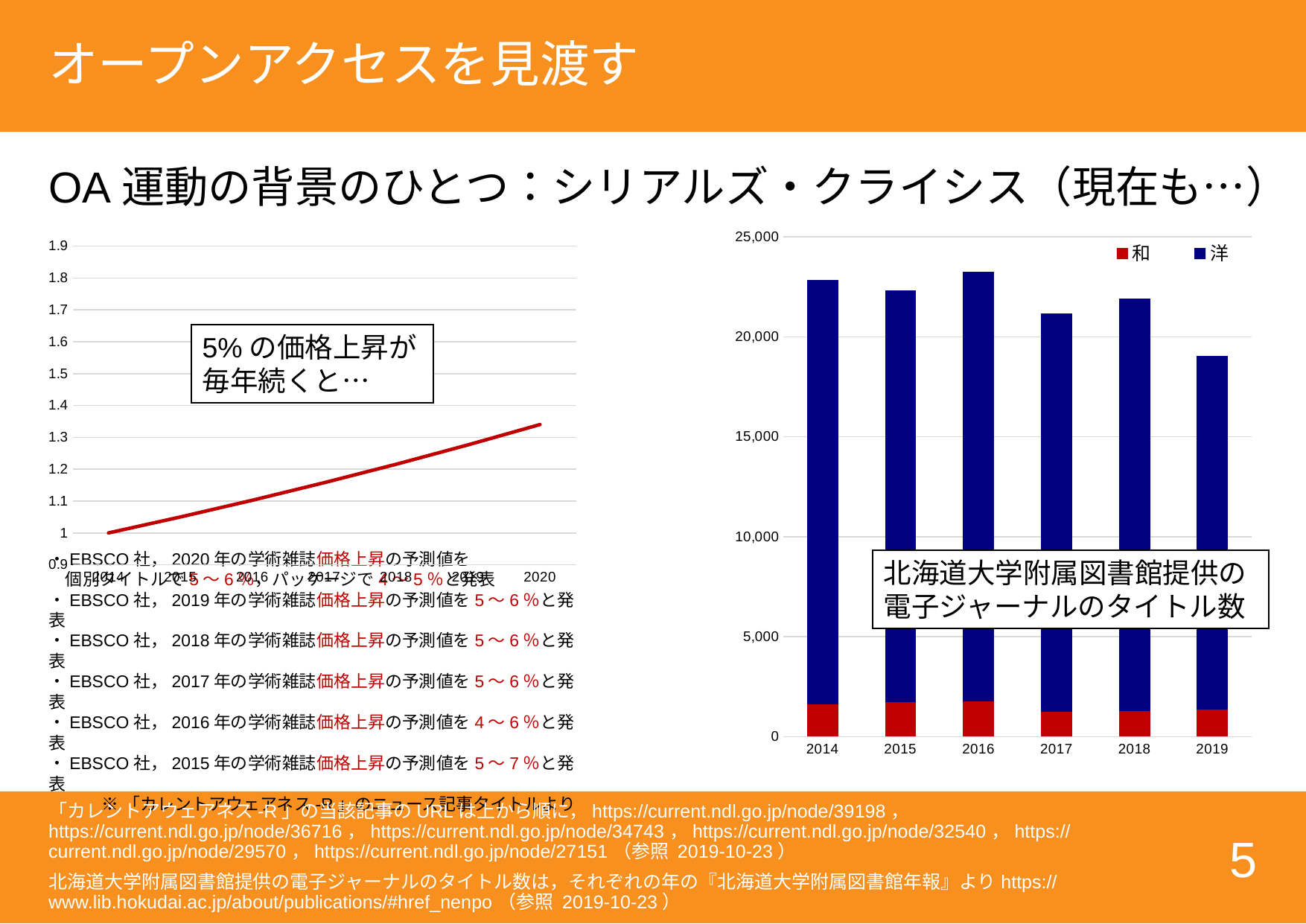

# オープンアクセスを見渡す
OA運動の背景のひとつ：シリアルズ・クライシス（現在も…）

### Chart

| Category | 和 | 洋 |
|---|---|---|
| 2014 | 1623.0 | 21203.0 |
| 2015 | 1714.0 | 20603.0 |
| 2016 | 1781.0 | 21453.0 |
| 2017 | 1228.0 | 19940.0 |
| 2018 | 1294.0 | 20621.0 |
| 2019 | 1362.0 | 17693.0 |

### Chart

| Category |  |
|---|---|
| 2014 | 1.0 |
| 2015 | 1.05 |
| 2016 | 1.1025 |
| 2017 | 1.1576250000000001 |
| 2018 | 1.2155062500000002 |
| 2019 | 1.2762815625000004 |
| 2020 | 1.3400956406250004 |
5%の価格上昇が
毎年続くと…
北海道大学附属図書館提供の
電子ジャーナルのタイトル数
・EBSCO社，2020年の学術雑誌価格上昇の予測値を
　個別タイトルで5～6％，パッケージで4～5％と発表
・EBSCO社，2019年の学術雑誌価格上昇の予測値を5～6％と発表
・EBSCO社，2018年の学術雑誌価格上昇の予測値を5～6％と発表
・EBSCO社，2017年の学術雑誌価格上昇の予測値を5～6％と発表
・EBSCO社，2016年の学術雑誌価格上昇の予測値を4～6％と発表
・EBSCO社，2015年の学術雑誌価格上昇の予測値を5～7％と発表
※「カレントアウェアネス-R」のニュース記事タイトルより
5
「カレントアウェアネス-R」の当該記事のURLは上から順に，https://current.ndl.go.jp/node/39198，
https://current.ndl.go.jp/node/36716，https://current.ndl.go.jp/node/34743，https://current.ndl.go.jp/node/32540，https://current.ndl.go.jp/node/29570，https://current.ndl.go.jp/node/27151（参照 2019-10-23）

北海道大学附属図書館提供の電子ジャーナルのタイトル数は，それぞれの年の『北海道大学附属図書館年報』よりhttps://www.lib.hokudai.ac.jp/about/publications/#href_nenpo（参照 2019-10-23）